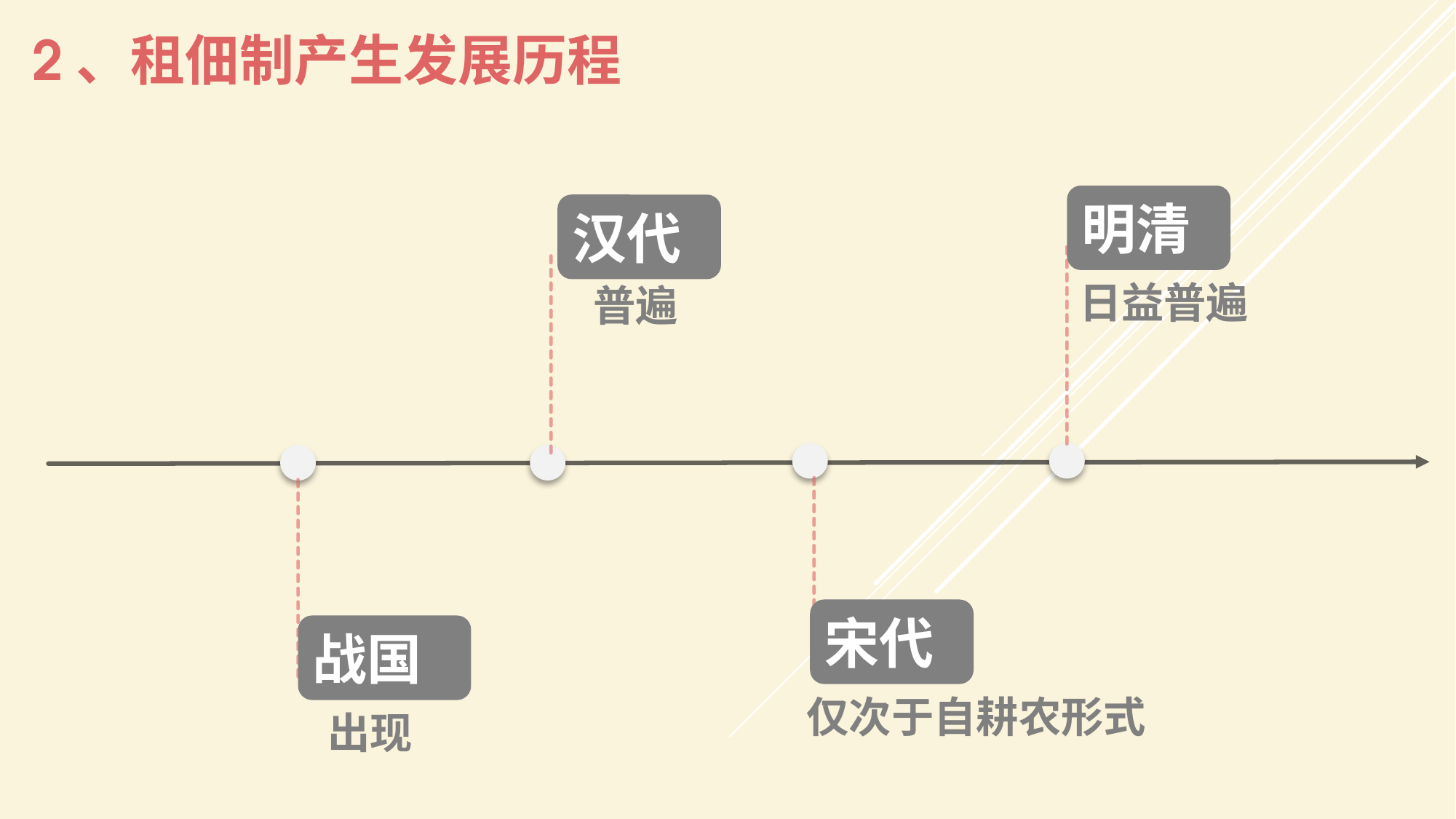

2、租佃制产生发展历程
明清
汉代
日益普遍
普遍

宋代
战国
仅次于自耕农形式
出现